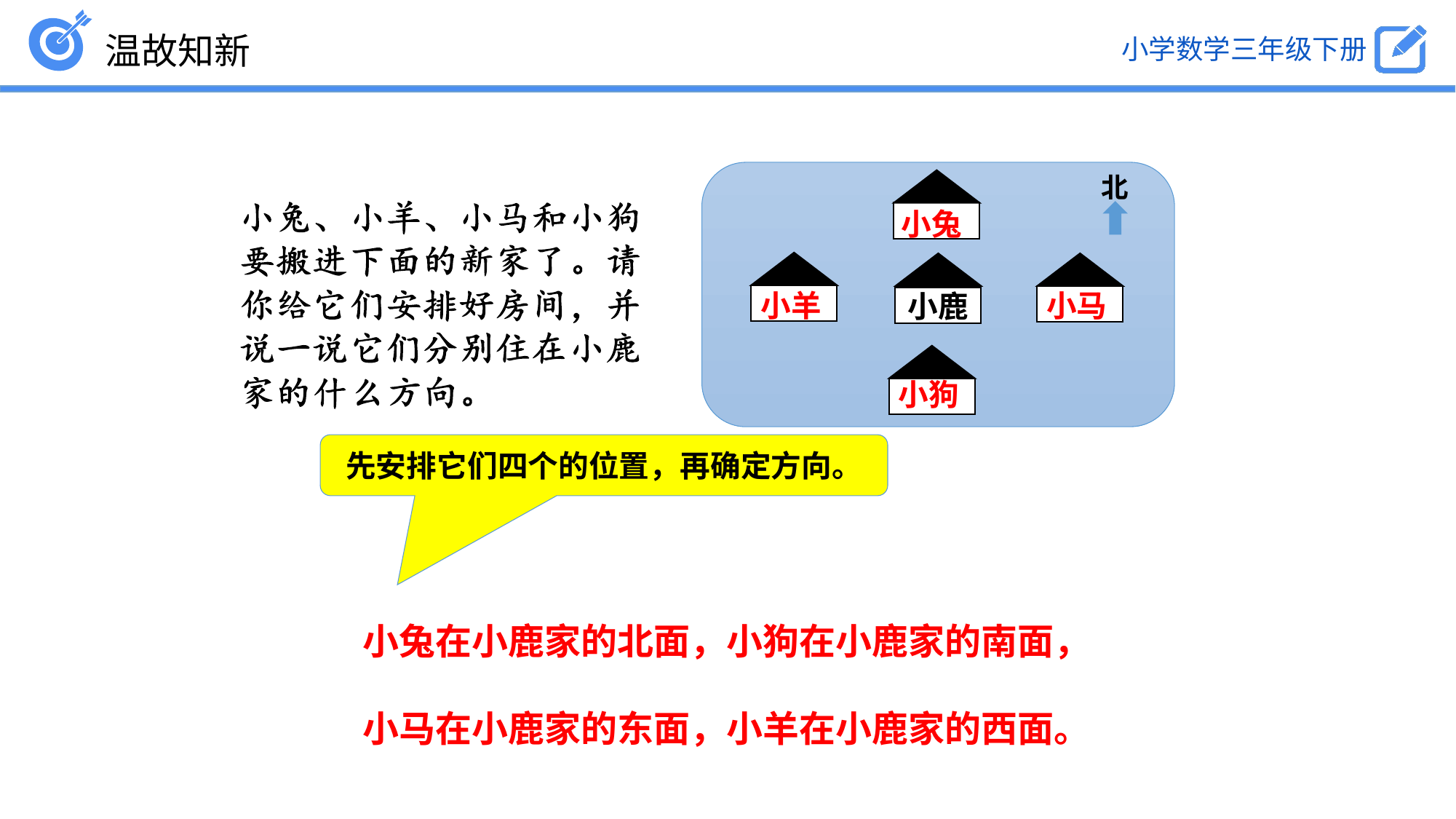

温故知新

小鹿

北

小兔

小羊
小马
小狗
先安排它们四个的位置，再确定方向。
小兔在小鹿家的北面，小狗在小鹿家的南面，
小马在小鹿家的东面，小羊在小鹿家的西面。